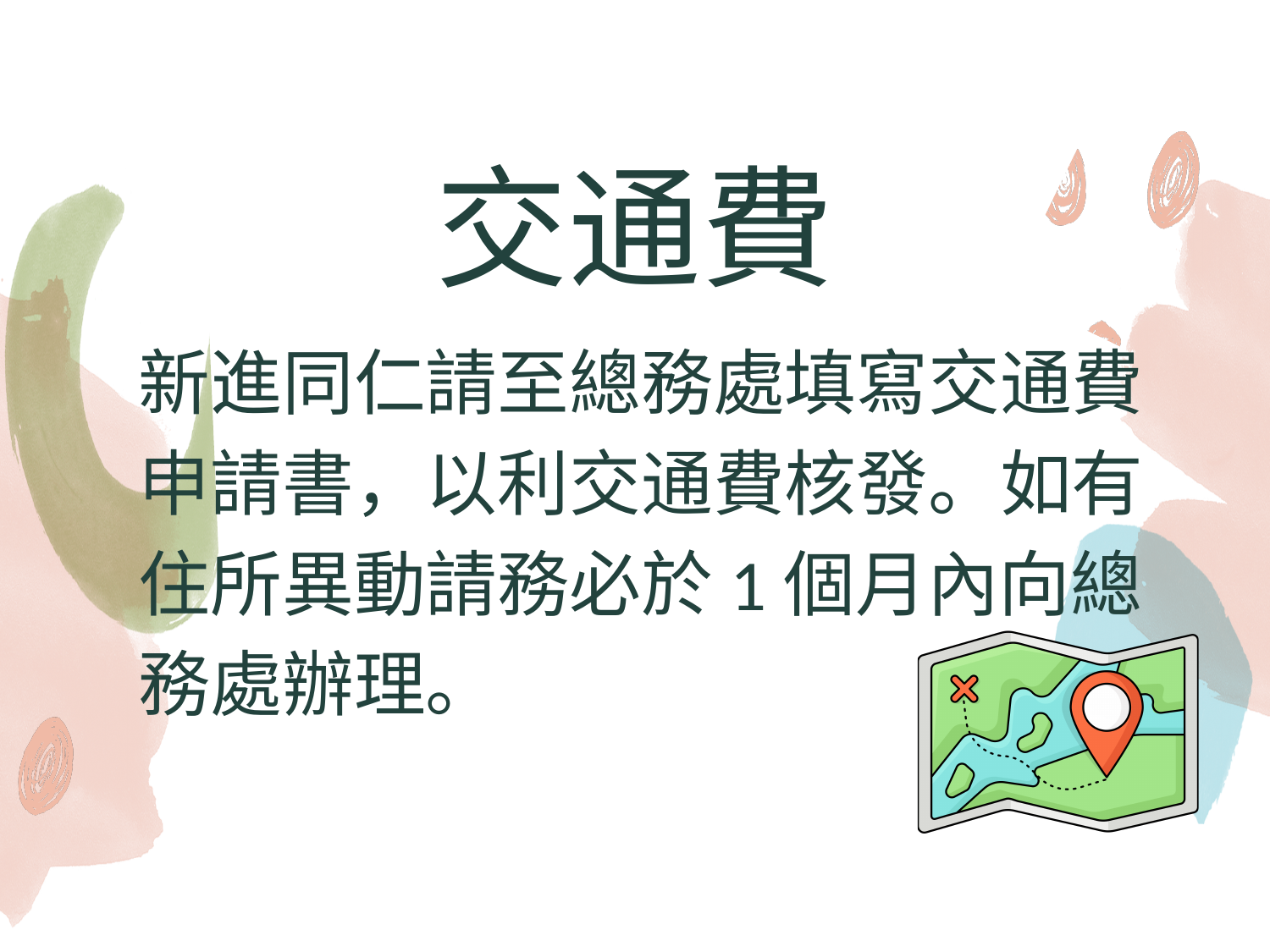

交通費

新進同仁請至總務處填寫交通費申請書，以利交通費核發。如有住所異動請務必於1個月內向總務處辦理。